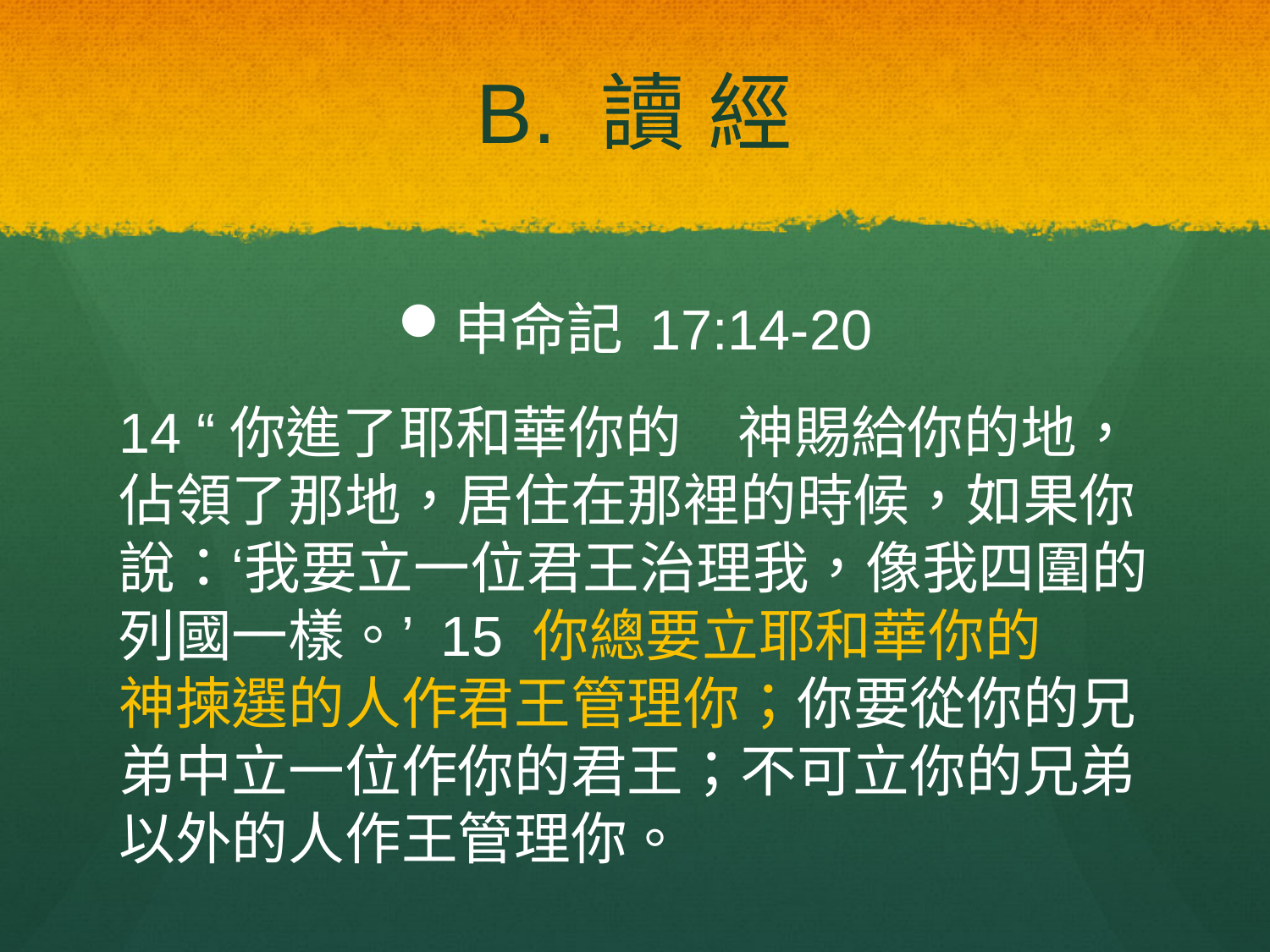

# B. 讀 經
申命記 17:14-20
14 “你進了耶和華你的　神賜給你的地，佔領了那地，居住在那裡的時候，如果你說：‘我要立一位君王治理我，像我四圍的列國一樣。’ 15 你總要立耶和華你的　神揀選的人作君王管理你；你要從你的兄弟中立一位作你的君王；不可立你的兄弟以外的人作王管理你。